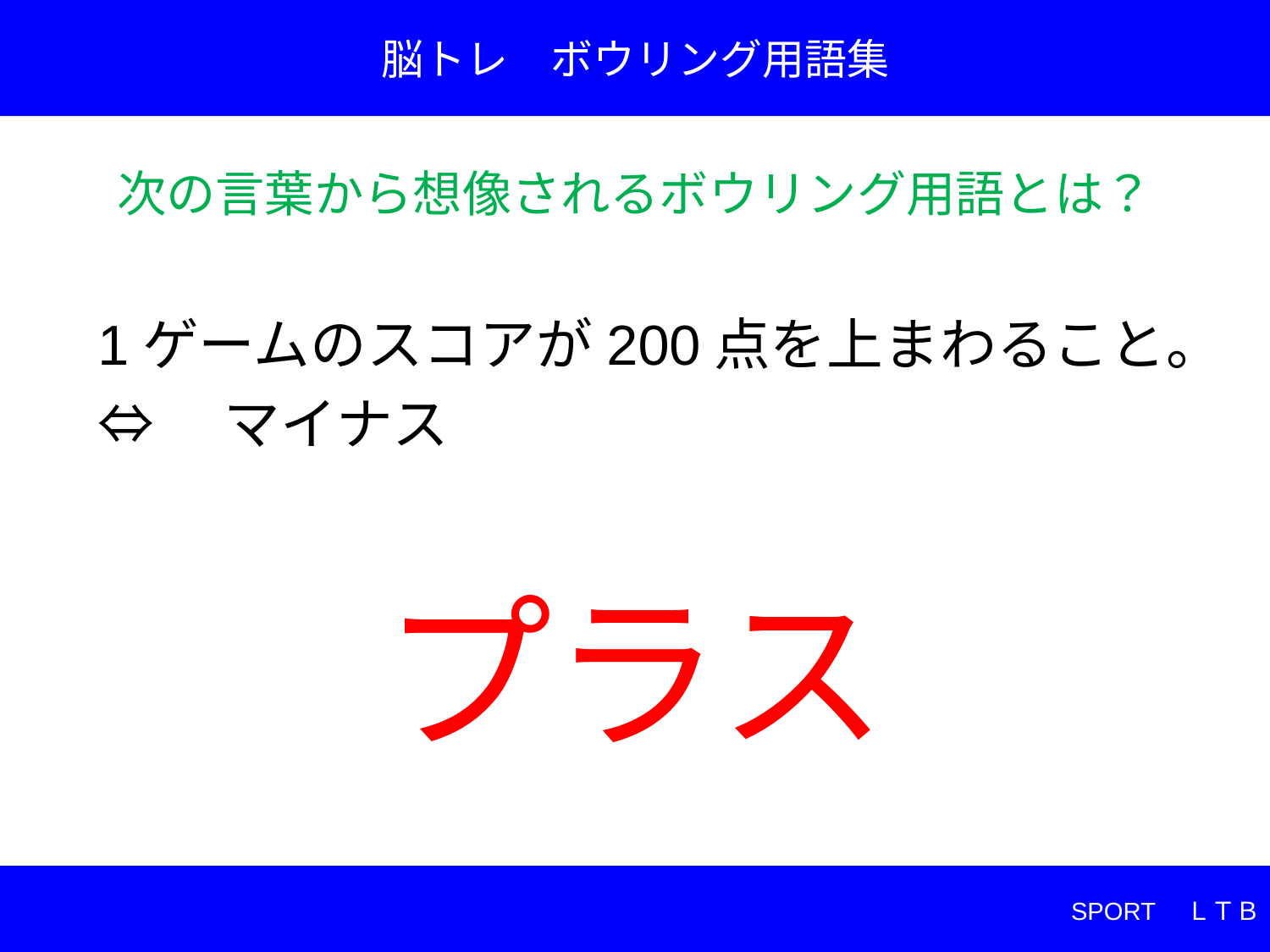

脳トレ　ボウリング用語集
次の言葉から想像されるボウリング用語とは？
1ゲームのスコアが200点を上まわること。
⇔　マイナス
# プラス
SPORT　ＬＴＢ